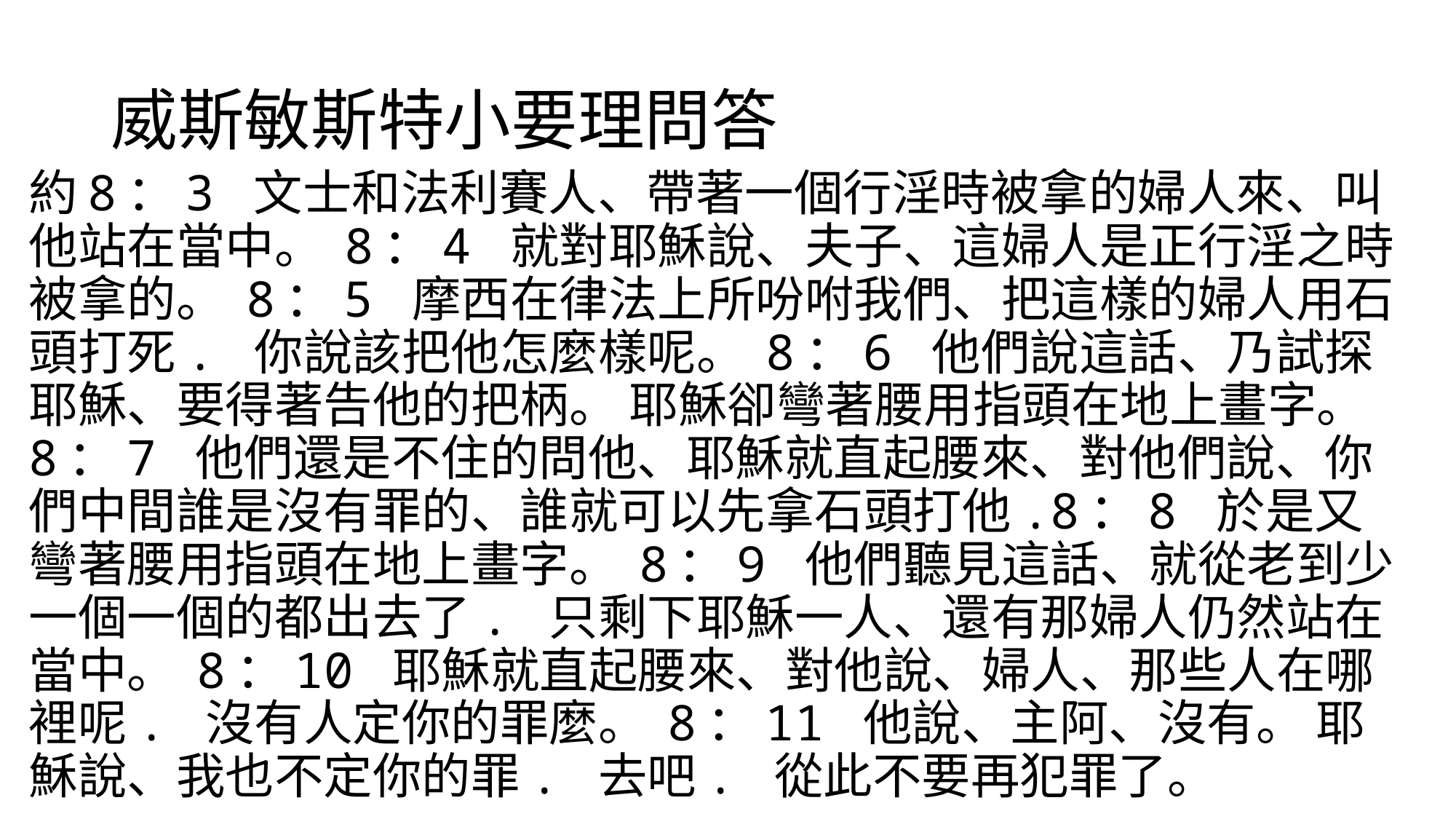

# 威斯敏斯特小要理問答
約8：3 文士和法利賽人、帶著一個行淫時被拿的婦人來、叫他站在當中。 8：4 就對耶穌說、夫子、這婦人是正行淫之時被拿的。 8：5 摩西在律法上所吩咐我們、把這樣的婦人用石頭打死. 你說該把他怎麼樣呢。 8：6 他們說這話、乃試探耶穌、要得著告他的把柄。 耶穌卻彎著腰用指頭在地上畫字。 8：7 他們還是不住的問他、耶穌就直起腰來、對他們說、你們中間誰是沒有罪的、誰就可以先拿石頭打他.8：8 於是又彎著腰用指頭在地上畫字。 8：9 他們聽見這話、就從老到少一個一個的都出去了. 只剩下耶穌一人、還有那婦人仍然站在當中。 8：10 耶穌就直起腰來、對他說、婦人、那些人在哪裡呢. 沒有人定你的罪麼。 8：11 他說、主阿、沒有。 耶穌說、我也不定你的罪. 去吧. 從此不要再犯罪了。